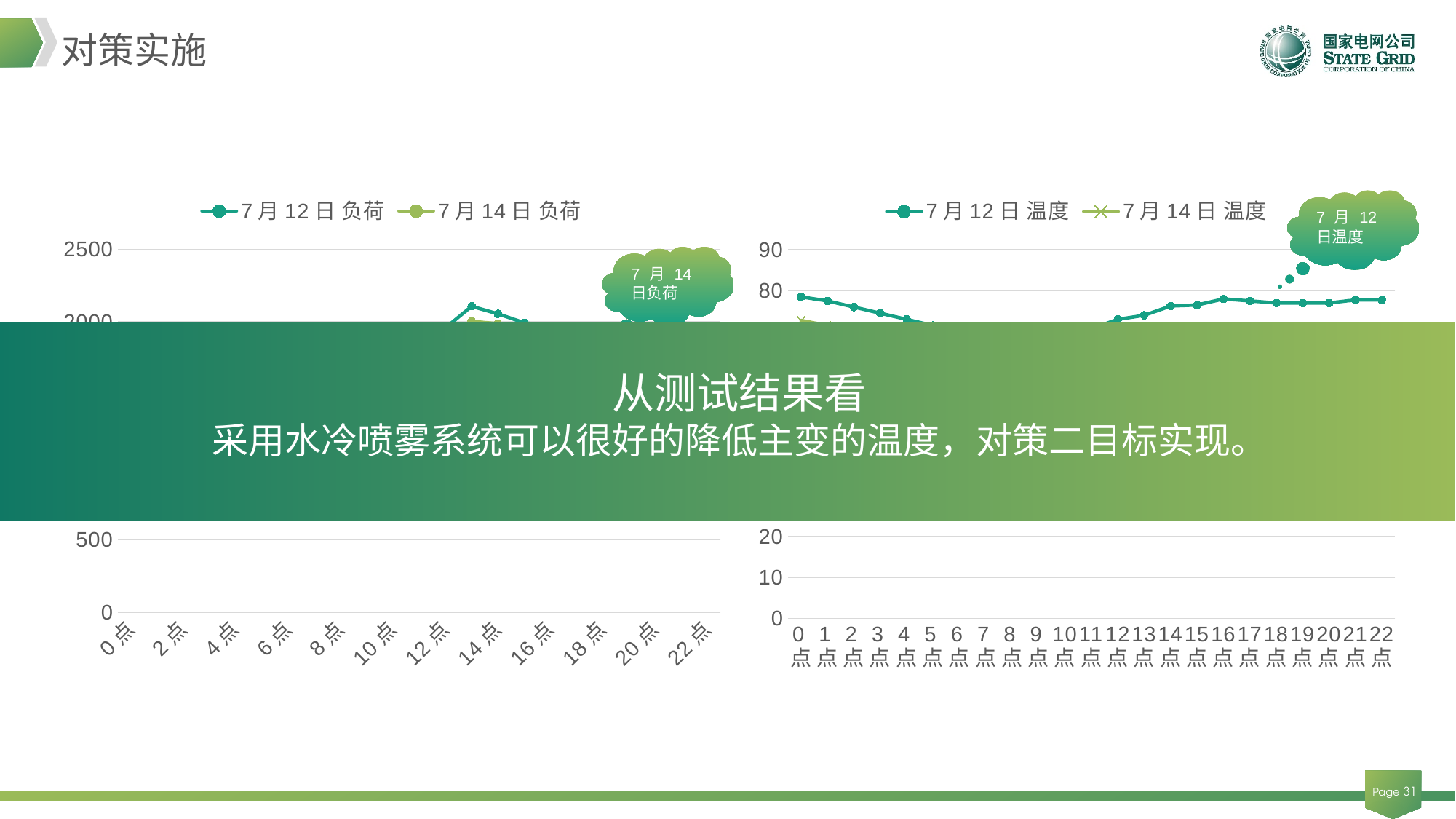

对策实施

### Chart

| Category | 7月12日 | 7月14日 |
|---|---|---|
| 0点 | 1710.98 | 1776.61 |
| 1点 | 1558.6299999999999 | 1624.26 |
| 2点 | 1429.72 | 1497.6899999999998 |
| 3点 | 1328.94 | 1394.57 |
| 4点 | 1246.91 | 1347.6899999999998 |
| 5点 | 1174.25 | 1296.1299999999999 |
| 6点 | 1183.62 | 1265.6599999999999 |
| 7点 | 1195.34 | 1239.87 |
| 8点 | 1235.1899999999998 | 1260.97 |
| 9点 | 1469.57 | 1516.44 |
| 10点 | 1607.85 | 1647.7 |
| 11点 | 1851.61 | 1802.3899999999999 |
| 12点 | 1959.42 | 1884.42 |
| 13点 | 2107.08 | 2003.96 |
| 14点 | 2055.52 | 1987.55 |
| 15点 | 1994.58 | 1900.83 |
| 16点 | 1968.8 | 1680.51 |
| 17点 | 1943.02 | 1532.85 |
| 18点 | 1814.11 | 1382.85 |
| 19点 | 1725.04 | 1441.44 |
| 20点 | 1762.54 | 1500.04 |
| 21点 | 1858.6399999999999 | 1481.29 |
| 22点 | 1971.1399999999999 | 1502.3799999999999 |

### Chart

| Category | 7月12日 | 7月14日 |
|---|---|---|
| 0点 | 78.5 | 72.75 |
| 1点 | 77.5 | 71.5 |
| 2点 | 76.0 | 70.0 |
| 3点 | 74.5 | 68.25 |
| 4点 | 73.0 | 66.75 |
| 5点 | 71.5 | 65.5 |
| 6点 | 70.25 | 64.5 |
| 7点 | 69.5 | 63.25 |
| 8点 | 68.75 | 62.5 |
| 9点 | 68.5 | 62.0 |
| 10点 | 69.25 | 62.5 |
| 11点 | 70.75 | 63.25 |
| 12点 | 73.0 | 65.0 |
| 13点 | 74.0 | 66.75 |
| 14点 | 76.25 | 68.5 |
| 15点 | 76.5 | 69.5 |
| 16点 | 78.0 | 69.5 |
| 17点 | 77.5 | 67.75 |
| 18点 | 77.0 | 66.0 |
| 19点 | 77.0 | 64.25 |
| 20点 | 77.0 | 63.25 |
| 21点 | 77.75 | 62.5 |
| 22点 | 77.75 | 61.75 |
7月12日温度
7月14日负荷

从测试结果看
采用水冷喷雾系统可以很好的降低主变的温度，对策二目标实现。
7月14日温度
7月12日负荷